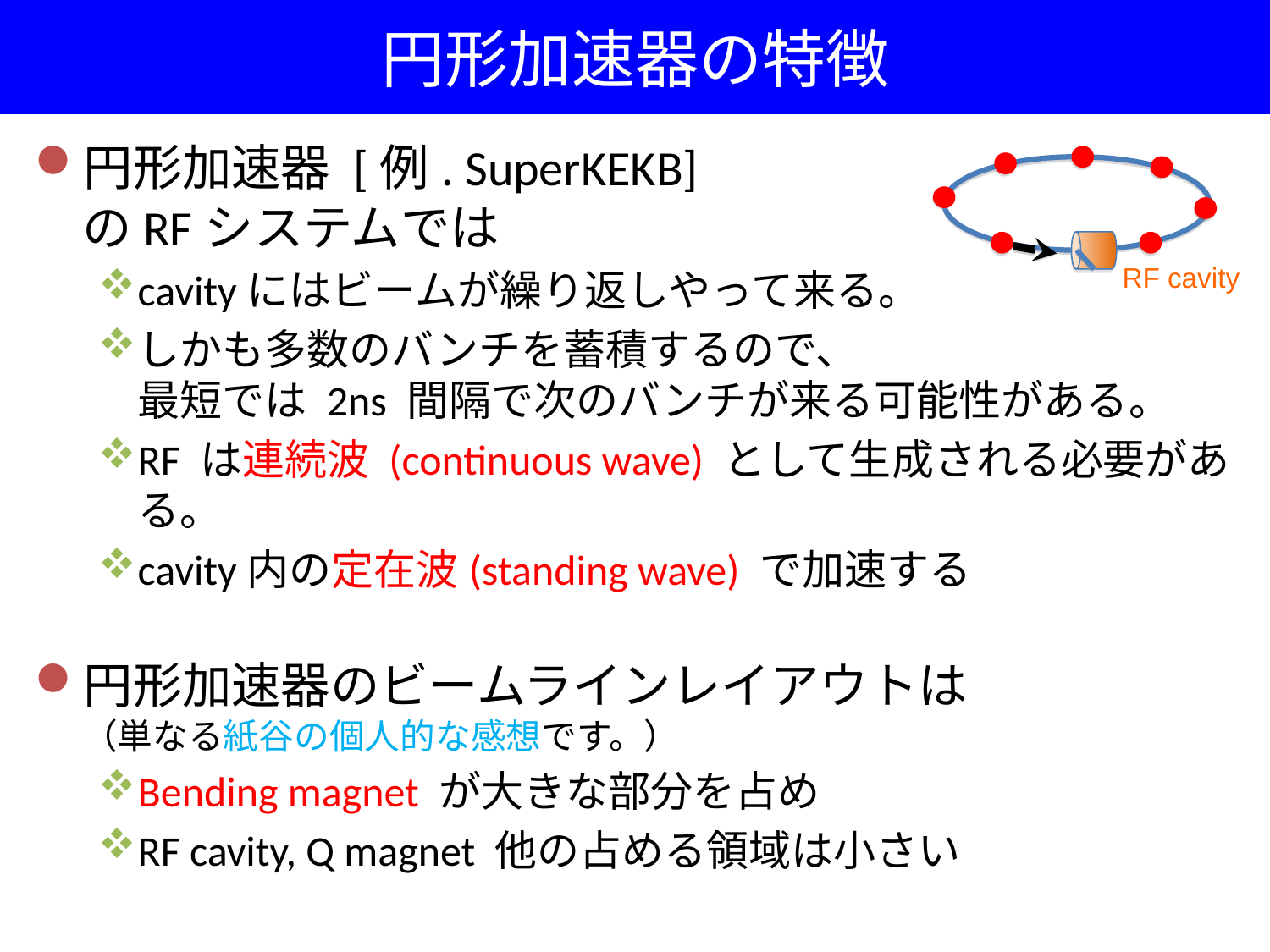

# 円形加速器の特徴
円形加速器 [例. SuperKEKB]
のRFシステムでは
cavityにはビームが繰り返しやって来る。
しかも多数のバンチを蓄積するので、
最短では 2ns 間隔で次のバンチが来る可能性がある。
RF は連続波 (continuous wave) として生成される必要がある。
cavity内の定在波(standing wave) で加速する
円形加速器のビームラインレイアウトは
（単なる紙谷の個人的な感想です。）
Bending magnet が大きな部分を占め
RF cavity, Q magnet 他の占める領域は小さい

RF cavity